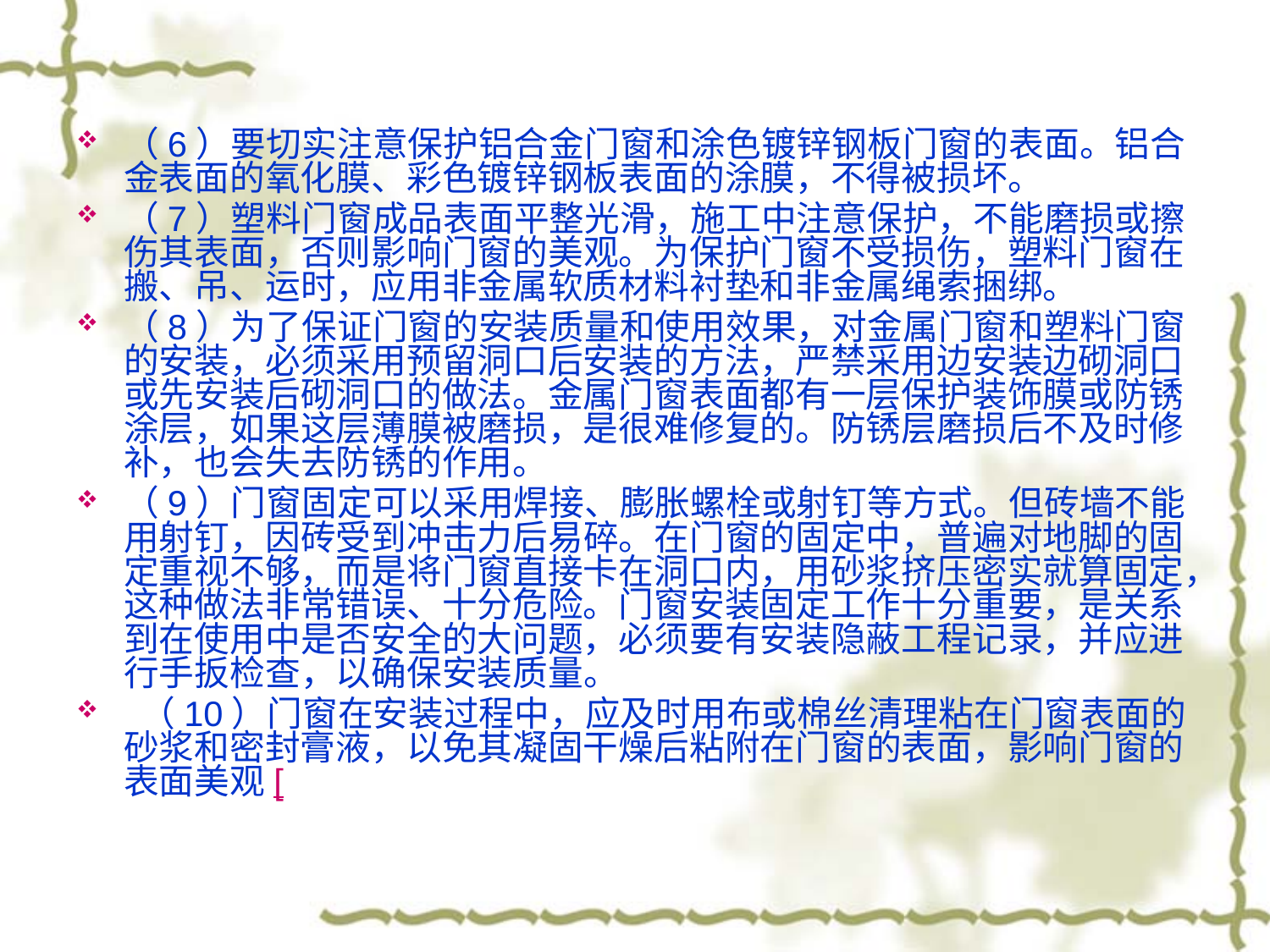

（6）要切实注意保护铝合金门窗和涂色镀锌钢板门窗的表面。铝合金表面的氧化膜、彩色镀锌钢板表面的涂膜，不得被损坏。
（7）塑料门窗成品表面平整光滑，施工中注意保护，不能磨损或擦伤其表面，否则影响门窗的美观。为保护门窗不受损伤，塑料门窗在搬、吊、运时，应用非金属软质材料衬垫和非金属绳索捆绑。
（8）为了保证门窗的安装质量和使用效果，对金属门窗和塑料门窗的安装，必须采用预留洞口后安装的方法，严禁采用边安装边砌洞口或先安装后砌洞口的做法。金属门窗表面都有一层保护装饰膜或防锈涂层，如果这层薄膜被磨损，是很难修复的。防锈层磨损后不及时修补，也会失去防锈的作用。
（9）门窗固定可以采用焊接、膨胀螺栓或射钉等方式。但砖墙不能用射钉，因砖受到冲击力后易碎。在门窗的固定中，普遍对地脚的固定重视不够，而是将门窗直接卡在洞口内，用砂浆挤压密实就算固定，这种做法非常错误、十分危险。门窗安装固定工作十分重要，是关系到在使用中是否安全的大问题，必须要有安装隐蔽工程记录，并应进行手扳检查，以确保安装质量。
 （10）门窗在安装过程中，应及时用布或棉丝清理粘在门窗表面的砂浆和密封膏液，以免其凝固干燥后粘附在门窗的表面，影响门窗的表面美观[